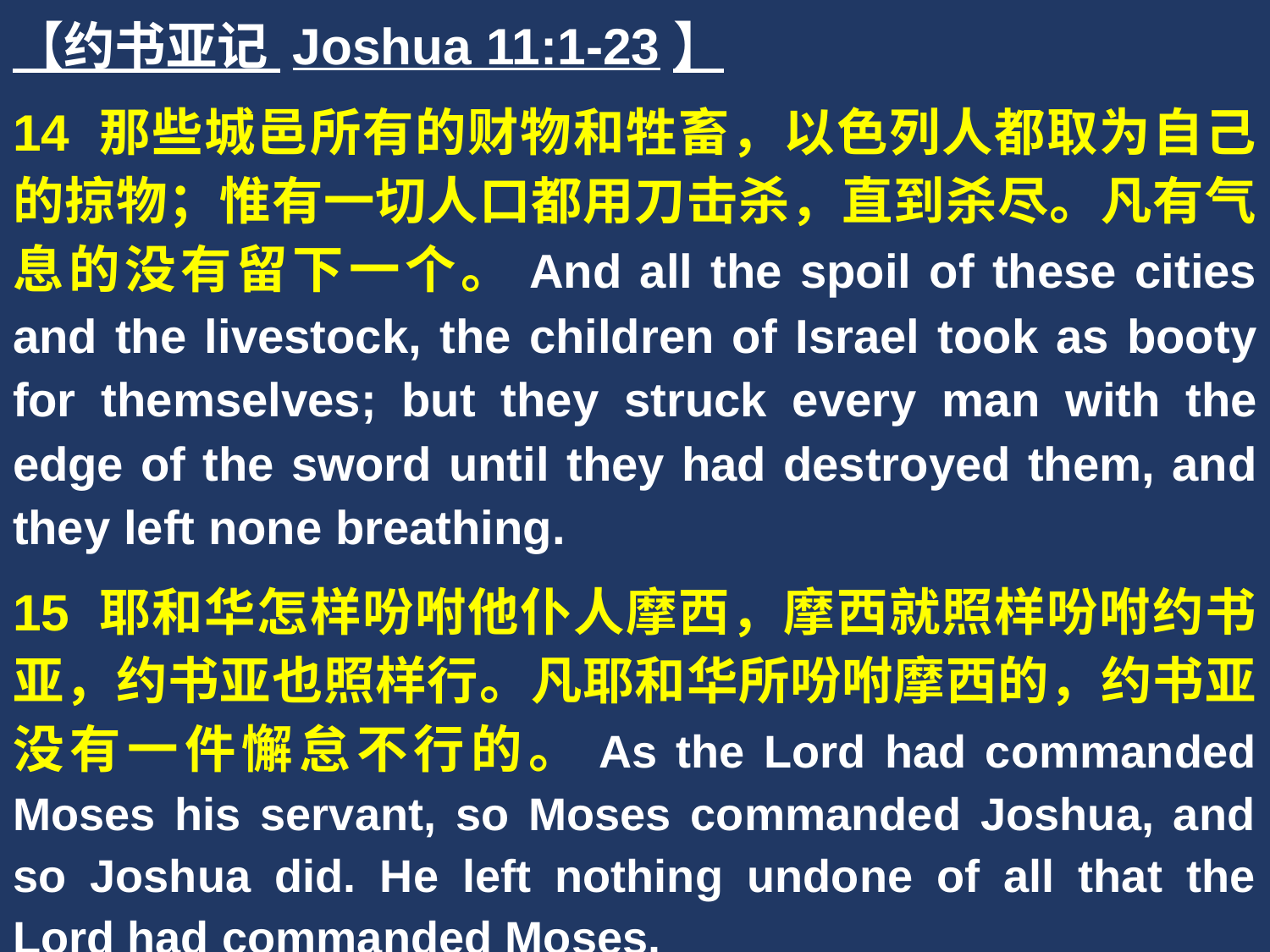

【约书亚记 Joshua 11:1-23】
14 那些城邑所有的财物和牲畜，以色列人都取为自己的掠物；惟有一切人口都用刀击杀，直到杀尽。凡有气息的没有留下一个。And all the spoil of these cities and the livestock, the children of Israel took as booty for themselves; but they struck every man with the edge of the sword until they had destroyed them, and they left none breathing.
15 耶和华怎样吩咐他仆人摩西，摩西就照样吩咐约书亚，约书亚也照样行。凡耶和华所吩咐摩西的，约书亚没有一件懈怠不行的。As the Lord had commanded Moses his servant, so Moses commanded Joshua, and so Joshua did. He left nothing undone of all that the Lord had commanded Moses.